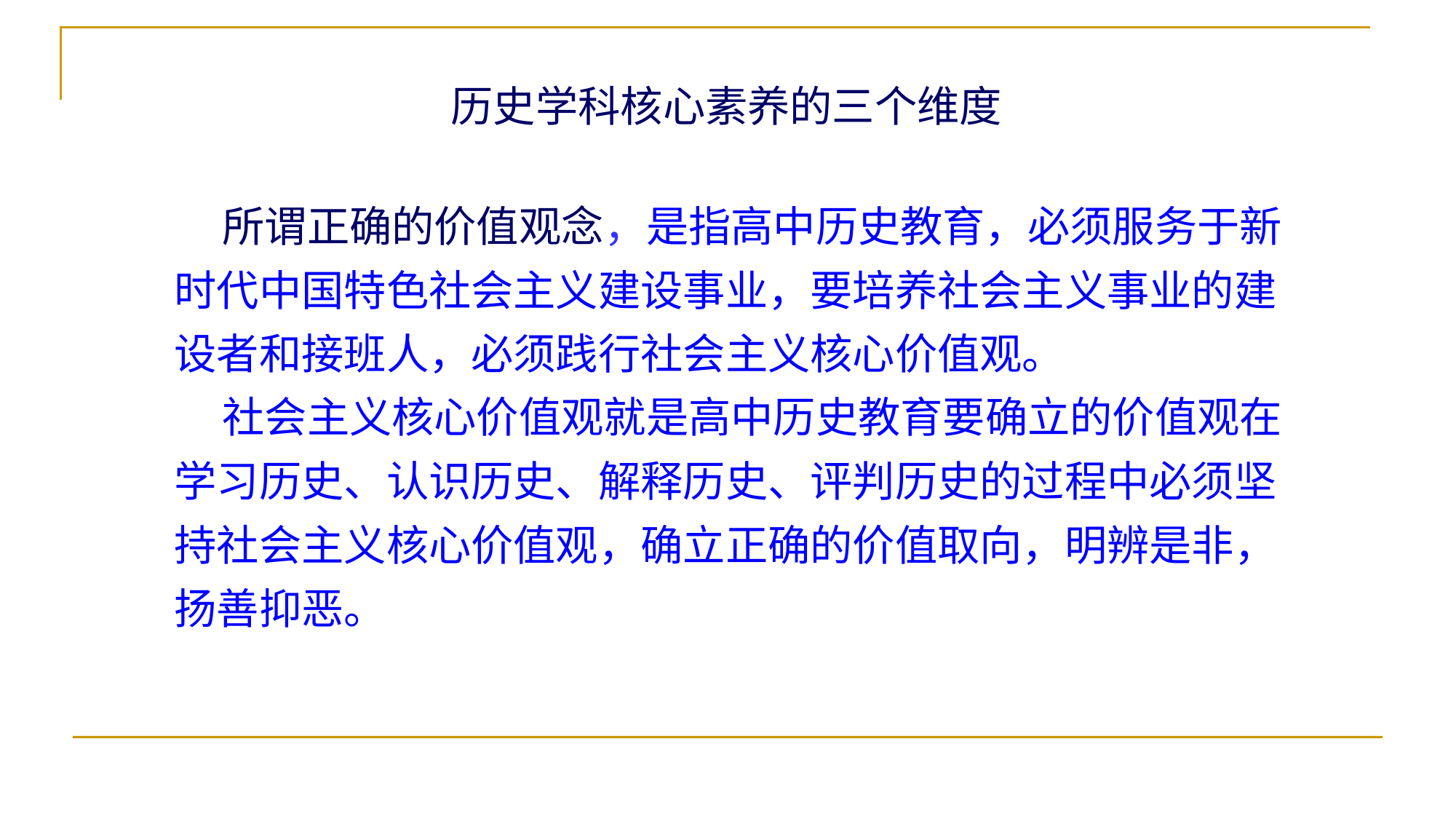

历史学科核心素养的三个维度
    所谓正确的价值观念，是指高中历史教育，必须服务于新时代中国特色社会主义建设事业，要培养社会主义事业的建设者和接班人，必须践行社会主义核心价值观。
    社会主义核心价值观就是高中历史教育要确立的价值观在学习历史、认识历史、解释历史、评判历史的过程中必须坚持社会主义核心价值观，确立正确的价值取向，明辨是非，扬善抑恶。